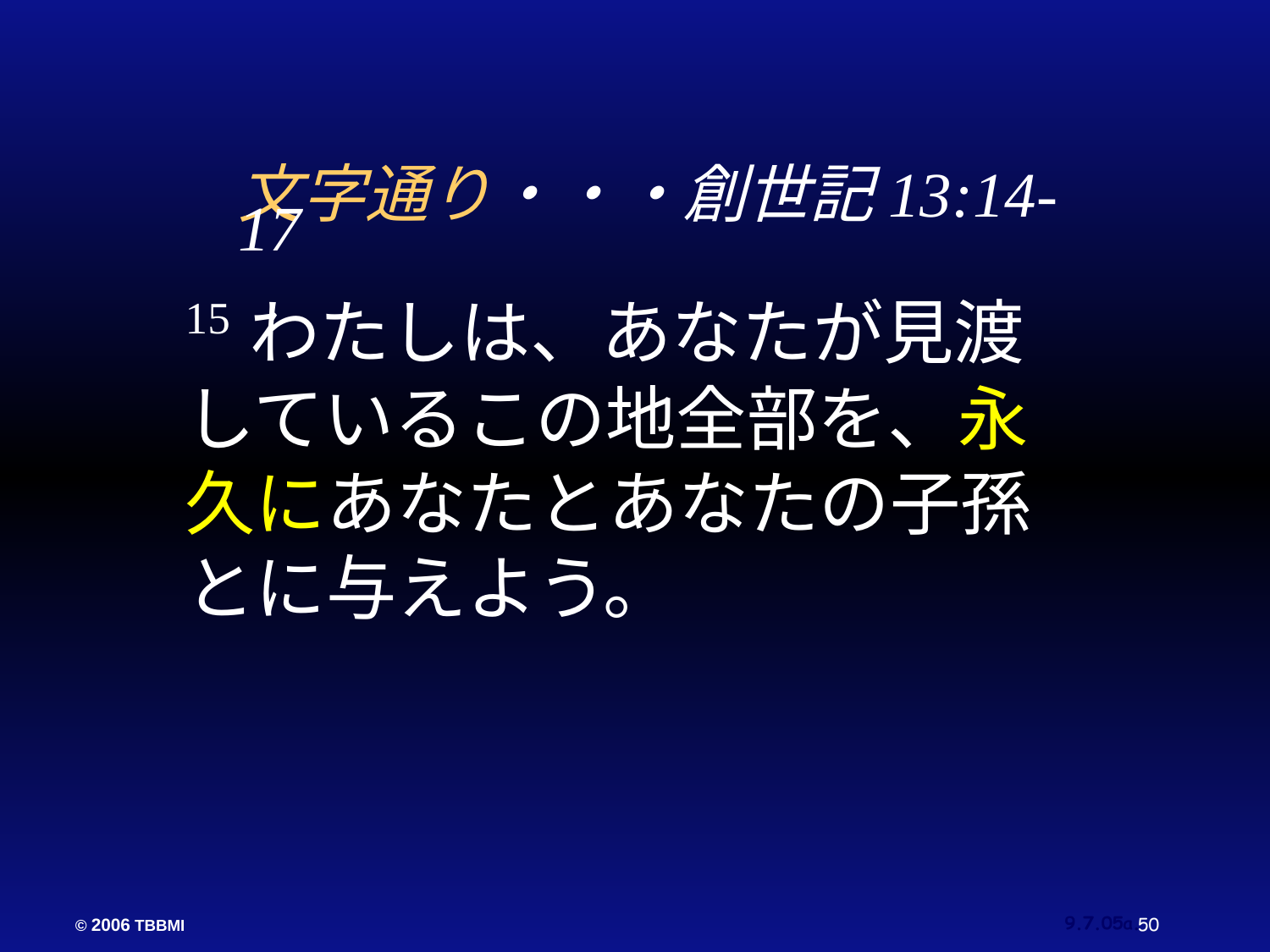

15わたしは、あなたが見渡しているこの地全部を、永久にあなたとあなたの子孫とに与えよう。

文字通り・・・創世記13:14-17
50